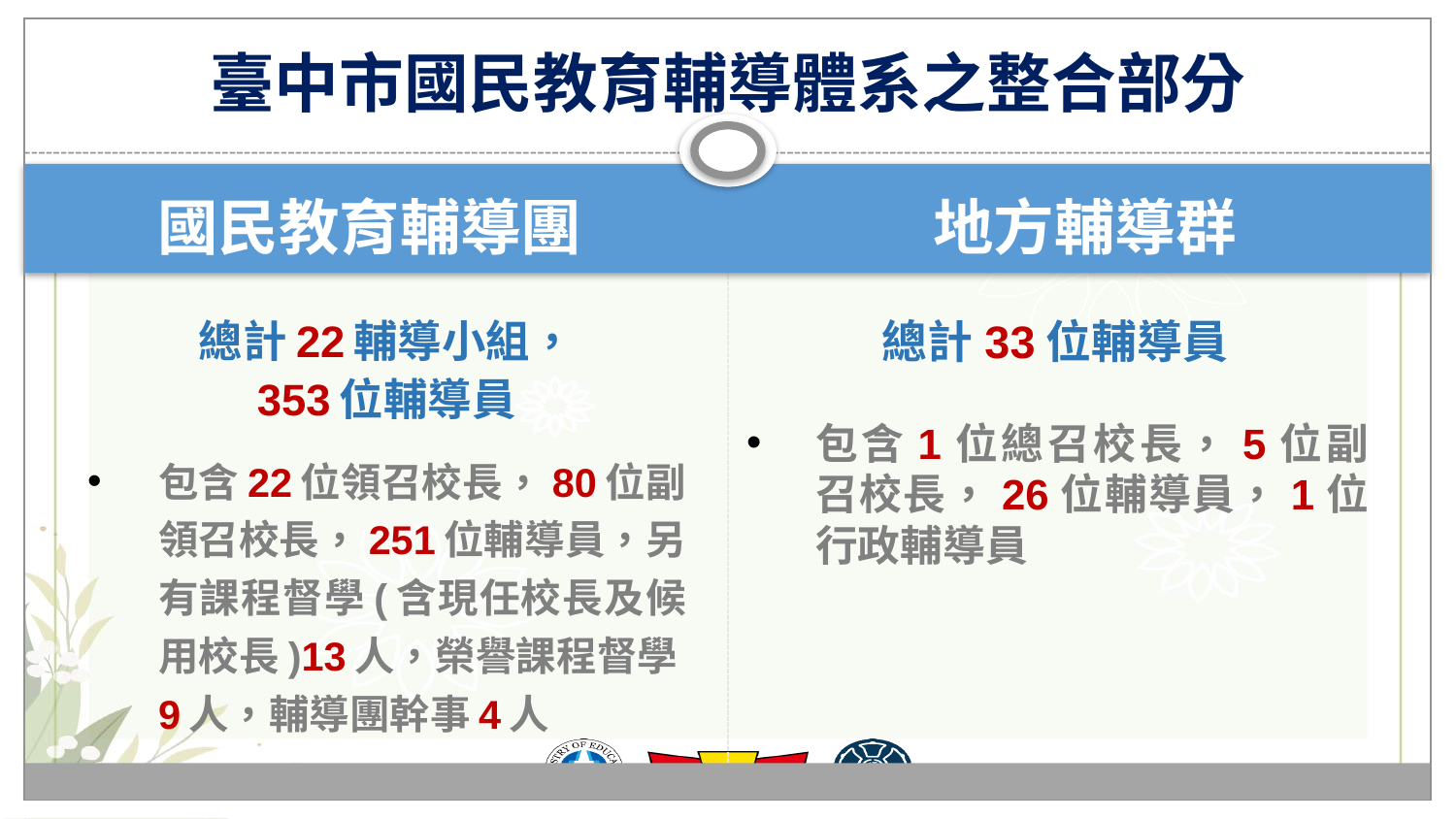

# 臺中市國民教育輔導體系之整合部分
國民教育輔導團
地方輔導群
總計22輔導小組，
353位輔導員
包含22位領召校長，80位副領召校長，251位輔導員，另有課程督學(含現任校長及候用校長)13人，榮譽課程督學9人，輔導團幹事4人
總計33位輔導員
包含1位總召校長，5位副召校長，26位輔導員，1位行政輔導員